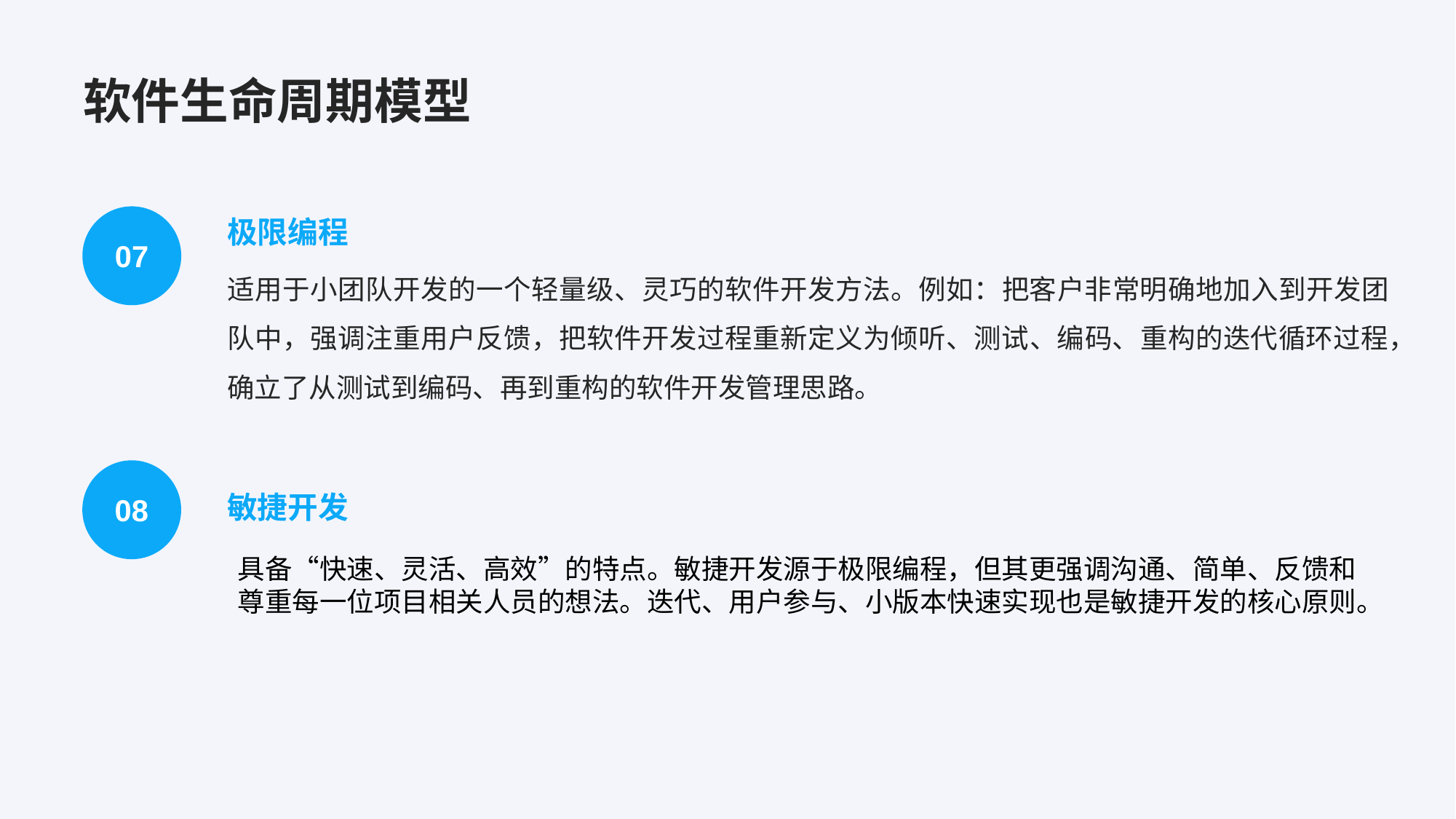

# 软件生命周期模型
极限编程
07
适用于小团队开发的一个轻量级、灵巧的软件开发方法。例如：把客户非常明确地加入到开发团队中，强调注重用户反馈，把软件开发过程重新定义为倾听、测试、编码、重构的迭代循环过程，确立了从测试到编码、再到重构的软件开发管理思路。
08
敏捷开发
具备“快速、灵活、高效”的特点。敏捷开发源于极限编程，但其更强调沟通、简单、反馈和尊重每一位项目相关人员的想法。迭代、用户参与、小版本快速实现也是敏捷开发的核心原则。